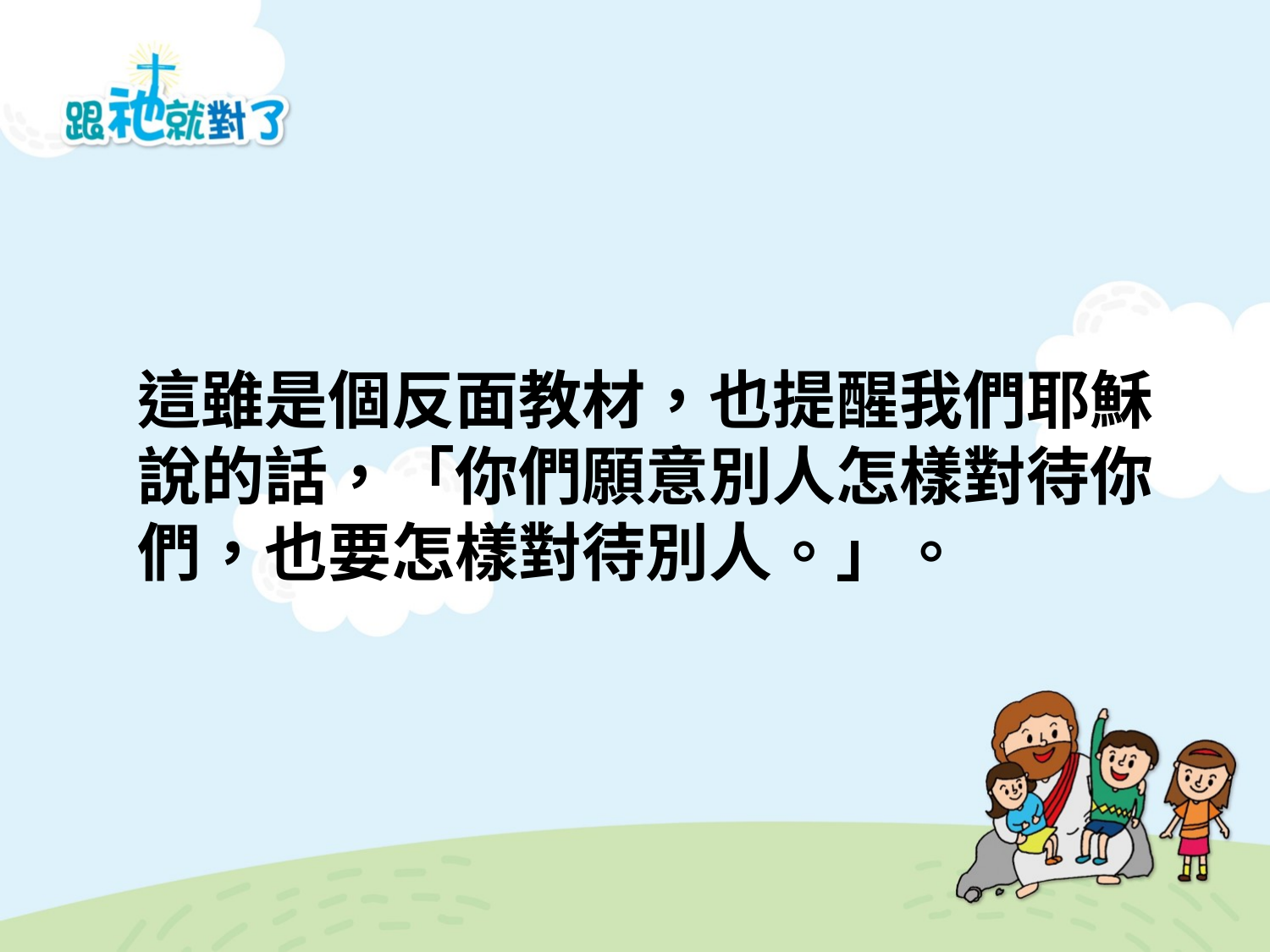

這雖是個反面教材，也提醒我們耶穌說的話，「你們願意別人怎樣對待你們，也要怎樣對待別人。」。